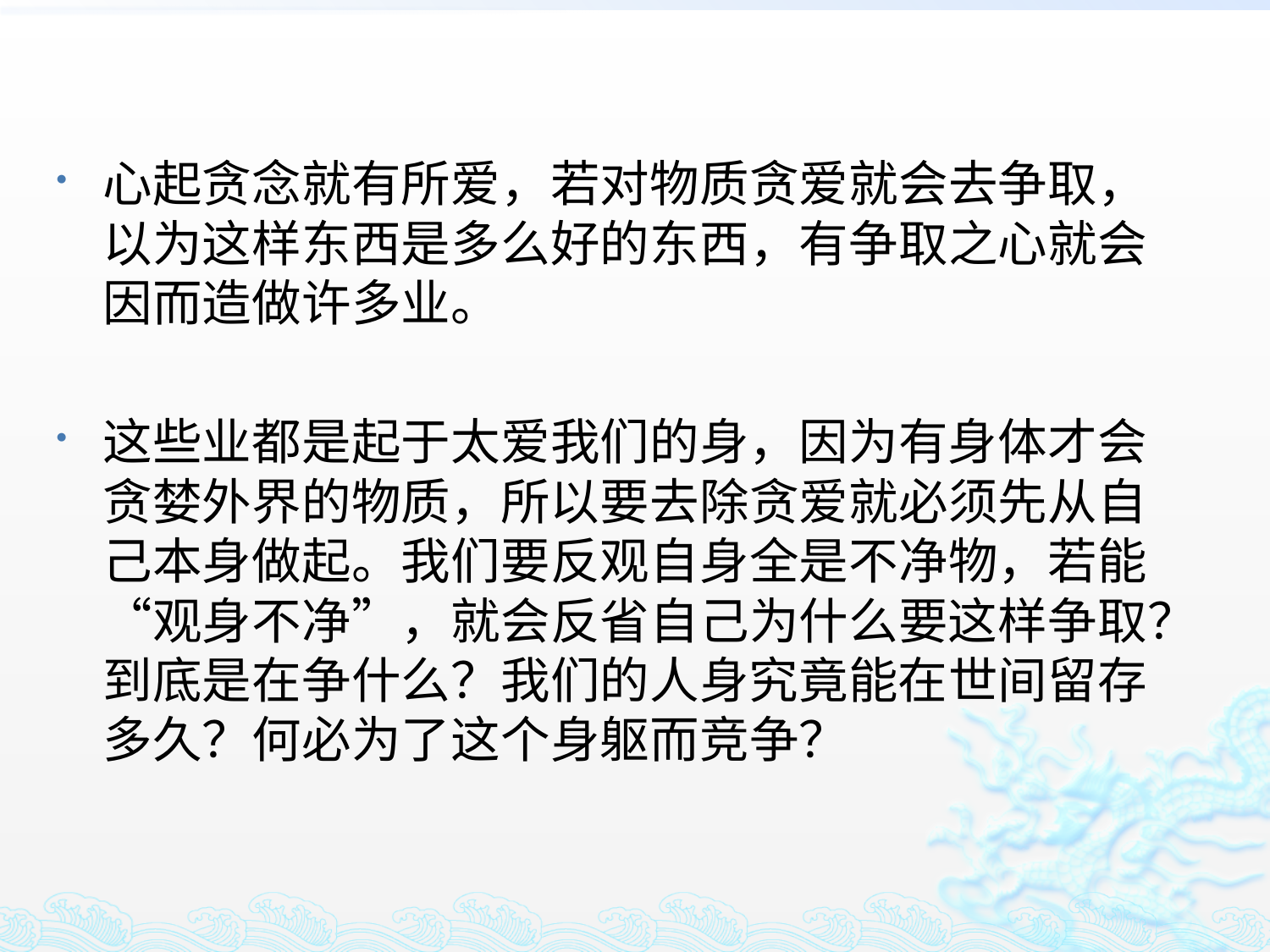

心起贪念就有所爱，若对物质贪爱就会去争取，以为这样东西是多么好的东西，有争取之心就会因而造做许多业。

这些业都是起于太爱我们的身，因为有身体才会贪婪外界的物质，所以要去除贪爱就必须先从自己本身做起。我们要反观自身全是不净物，若能“观身不净”，就会反省自己为什么要这样争取？到底是在争什么？我们的人身究竟能在世间留存多久？何必为了这个身躯而竞争？